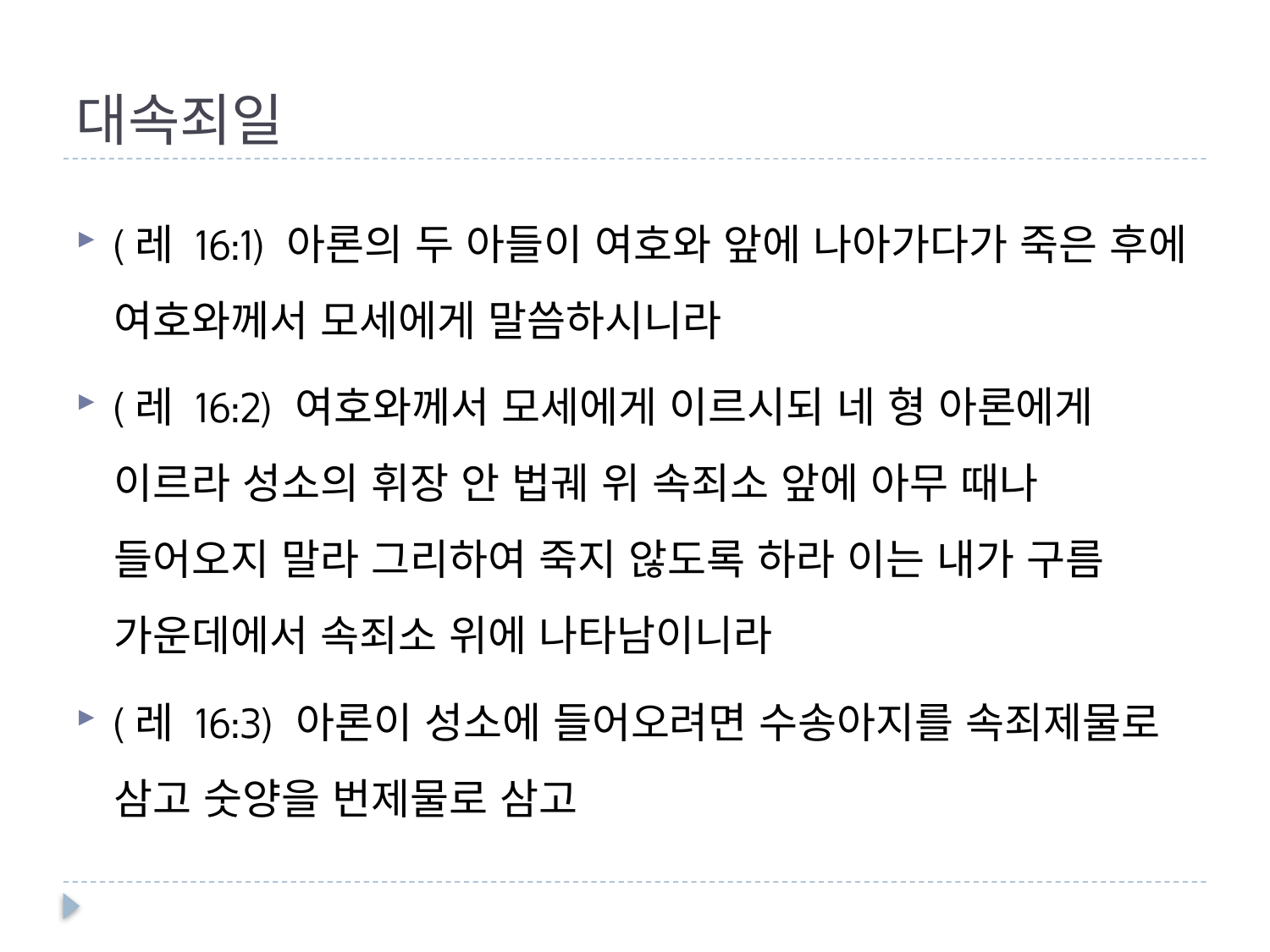

# 대속죄일
(레 16:1) 아론의 두 아들이 여호와 앞에 나아가다가 죽은 후에 여호와께서 모세에게 말씀하시니라
(레 16:2) 여호와께서 모세에게 이르시되 네 형 아론에게 이르라 성소의 휘장 안 법궤 위 속죄소 앞에 아무 때나 들어오지 말라 그리하여 죽지 않도록 하라 이는 내가 구름 가운데에서 속죄소 위에 나타남이니라
(레 16:3) 아론이 성소에 들어오려면 수송아지를 속죄제물로 삼고 숫양을 번제물로 삼고